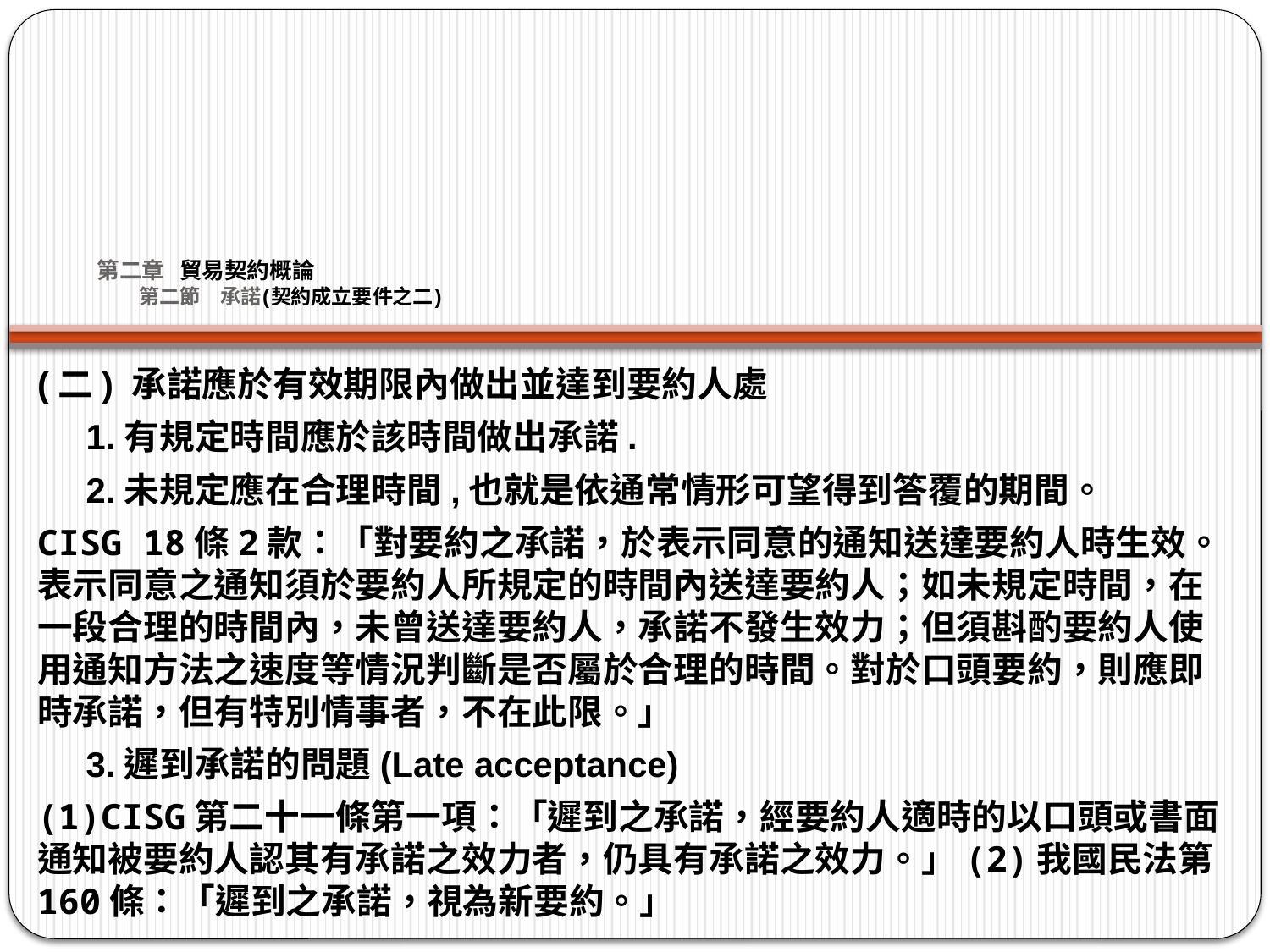

# 第二章   貿易契約概論 第二節　承諾(契約成立要件之二)
(二) 承諾應於有效期限內做出並達到要約人處
     1.有規定時間應於該時間做出承諾.
     2.未規定應在合理時間,也就是依通常情形可望得到答覆的期間。
CISG 18條2款：「對要約之承諾，於表示同意的通知送達要約人時生效。表示同意之通知須於要約人所規定的時間內送達要約人；如未規定時間，在一段合理的時間內，未曾送達要約人，承諾不發生效力；但須斟酌要約人使用通知方法之速度等情況判斷是否屬於合理的時間。對於口頭要約，則應即時承諾，但有特別情事者，不在此限。」
     3.遲到承諾的問題(Late acceptance)
(1)CISG第二十一條第一項：「遲到之承諾，經要約人適時的以口頭或書面通知被要約人認其有承諾之效力者，仍具有承諾之效力。」(2)我國民法第160條：「遲到之承諾，視為新要約。」